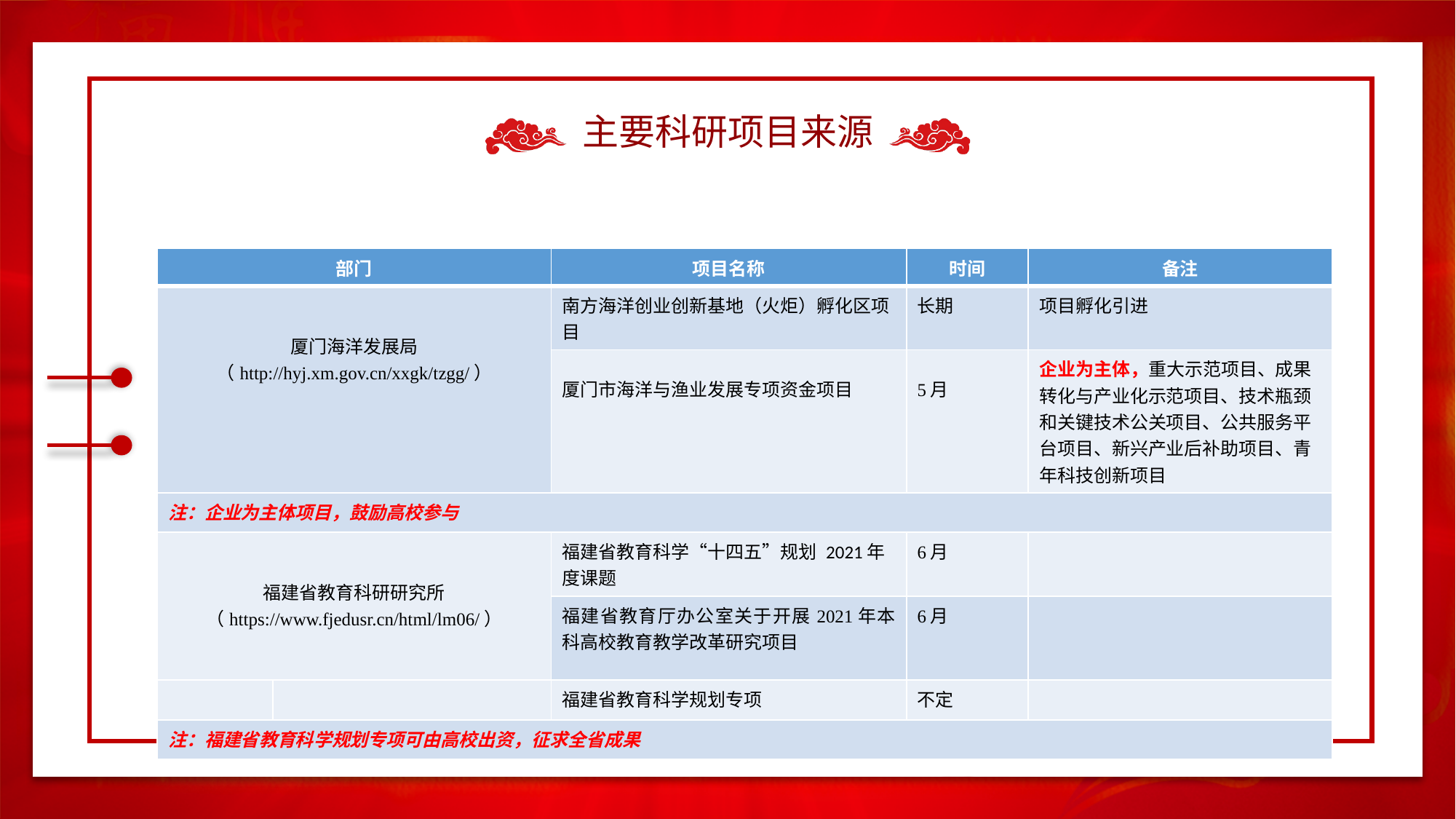

主要科研项目来源

| 部门 |  | 项目名称 | 时间 | 备注 |
| --- | --- | --- | --- | --- |
| 厦门海洋发展局 （http://hyj.xm.gov.cn/xxgk/tzgg/） |  | 南方海洋创业创新基地（火炬）孵化区项目 | 长期 | 项目孵化引进 |
|  |  | 厦门市海洋与渔业发展专项资金项目 | 5月 | 企业为主体，重大示范项目、成果转化与产业化示范项目、技术瓶颈和关键技术公关项目、公共服务平台项目、新兴产业后补助项目、青年科技创新项目 |
| 注：企业为主体项目，鼓励高校参与 |  |  |  |  |
| 福建省教育科研研究所 （https://www.fjedusr.cn/html/lm06/） |  | 福建省教育科学“十四五”规划 2021年度课题 | 6月 |  |
|  |  | 福建省教育厅办公室关于开展2021年本科高校教育教学改革研究项目 | 6月 |  |
|  |  | 福建省教育科学规划专项 | 不定 |  |
| 注：福建省教育科学规划专项可由高校出资，征求全省成果 |  |  |  |  |